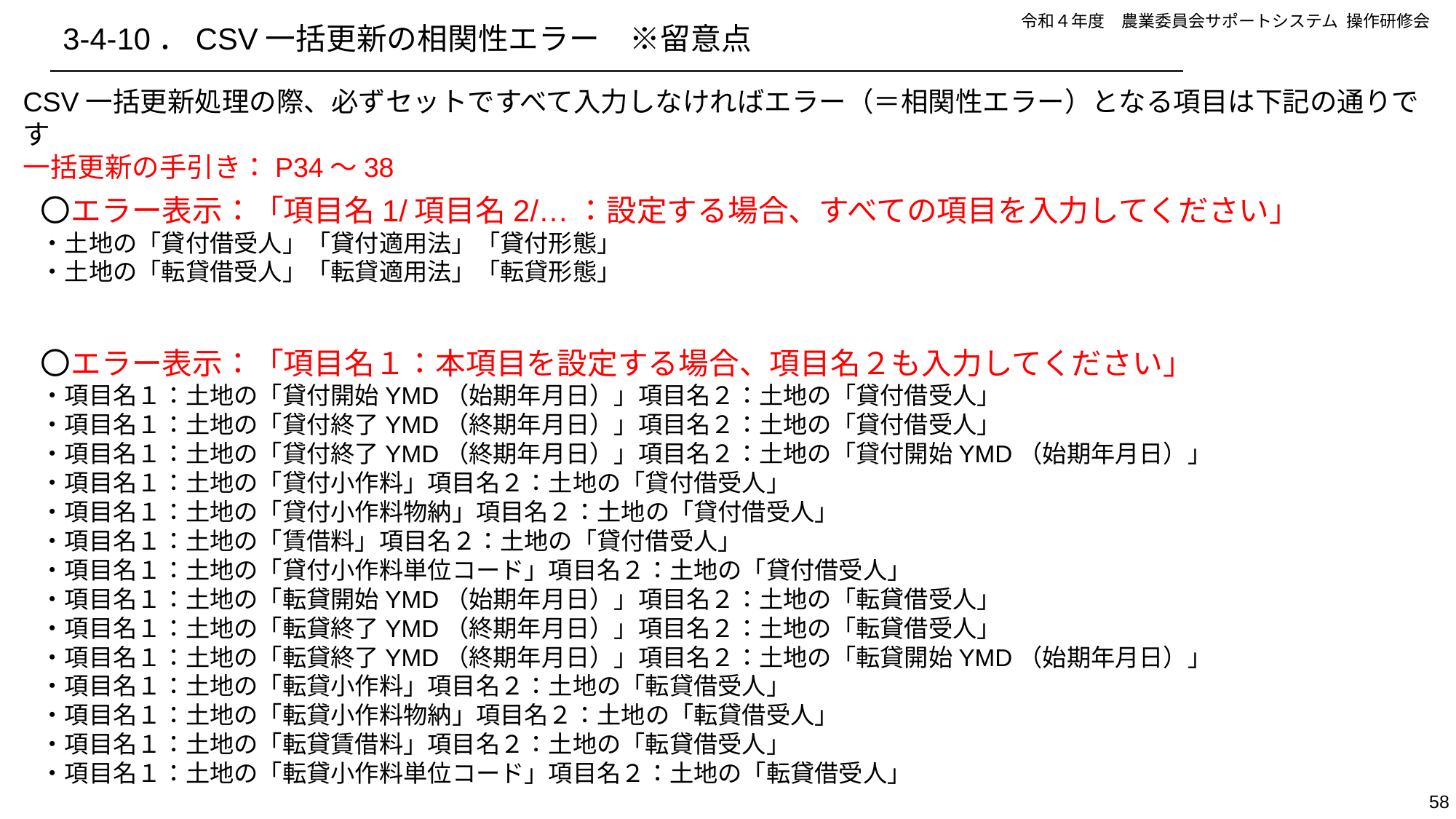

# 3-4-10．CSV一括更新の相関性エラー　※留意点
CSV一括更新処理の際、必ずセットですべて入力しなければエラー（＝相関性エラー）となる項目は下記の通りです
一括更新の手引き：P34～38
〇エラー表示：「項目名1/項目名2/…：設定する場合、すべての項目を入力してください」
・土地の「貸付借受人」「貸付適用法」「貸付形態」
・土地の「転貸借受人」「転貸適用法」「転貸形態」

〇エラー表示：「項目名１：本項目を設定する場合、項目名２も入力してください」
・項目名１：土地の「貸付開始YMD（始期年月日）」項目名２：土地の「貸付借受人」
・項目名１：土地の「貸付終了YMD（終期年月日）」項目名２：土地の「貸付借受人」
・項目名１：土地の「貸付終了YMD（終期年月日）」項目名２：土地の「貸付開始YMD（始期年月日）」
・項目名１：土地の「貸付小作料」項目名２：土地の「貸付借受人」
・項目名１：土地の「貸付小作料物納」項目名２：土地の「貸付借受人」
・項目名１：土地の「賃借料」項目名２：土地の「貸付借受人」
・項目名１：土地の「貸付小作料単位コード」項目名２：土地の「貸付借受人」
・項目名１：土地の「転貸開始YMD（始期年月日）」項目名２：土地の「転貸借受人」
・項目名１：土地の「転貸終了YMD（終期年月日）」項目名２：土地の「転貸借受人」
・項目名１：土地の「転貸終了YMD（終期年月日）」項目名２：土地の「転貸開始YMD（始期年月日）」
・項目名１：土地の「転貸小作料」項目名２：土地の「転貸借受人」
・項目名１：土地の「転貸小作料物納」項目名２：土地の「転貸借受人」
・項目名１：土地の「転貸賃借料」項目名２：土地の「転貸借受人」
・項目名１：土地の「転貸小作料単位コード」項目名２：土地の「転貸借受人」